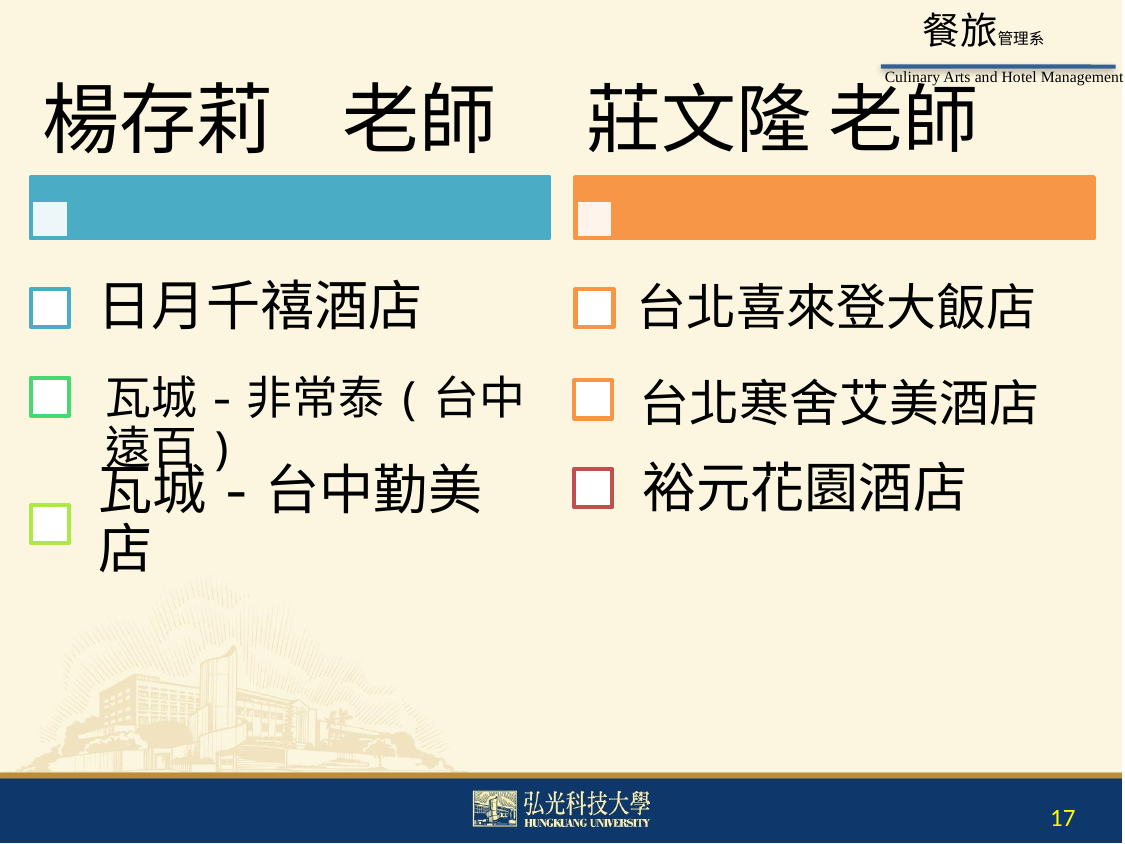

楊存莉	老師
日月千禧酒店
瓦城-非常泰(台中遠百)
瓦城-台中勤美店
莊文隆 老師
裕元花園酒店
台北喜來登大飯店
台北寒舍艾美酒店

17